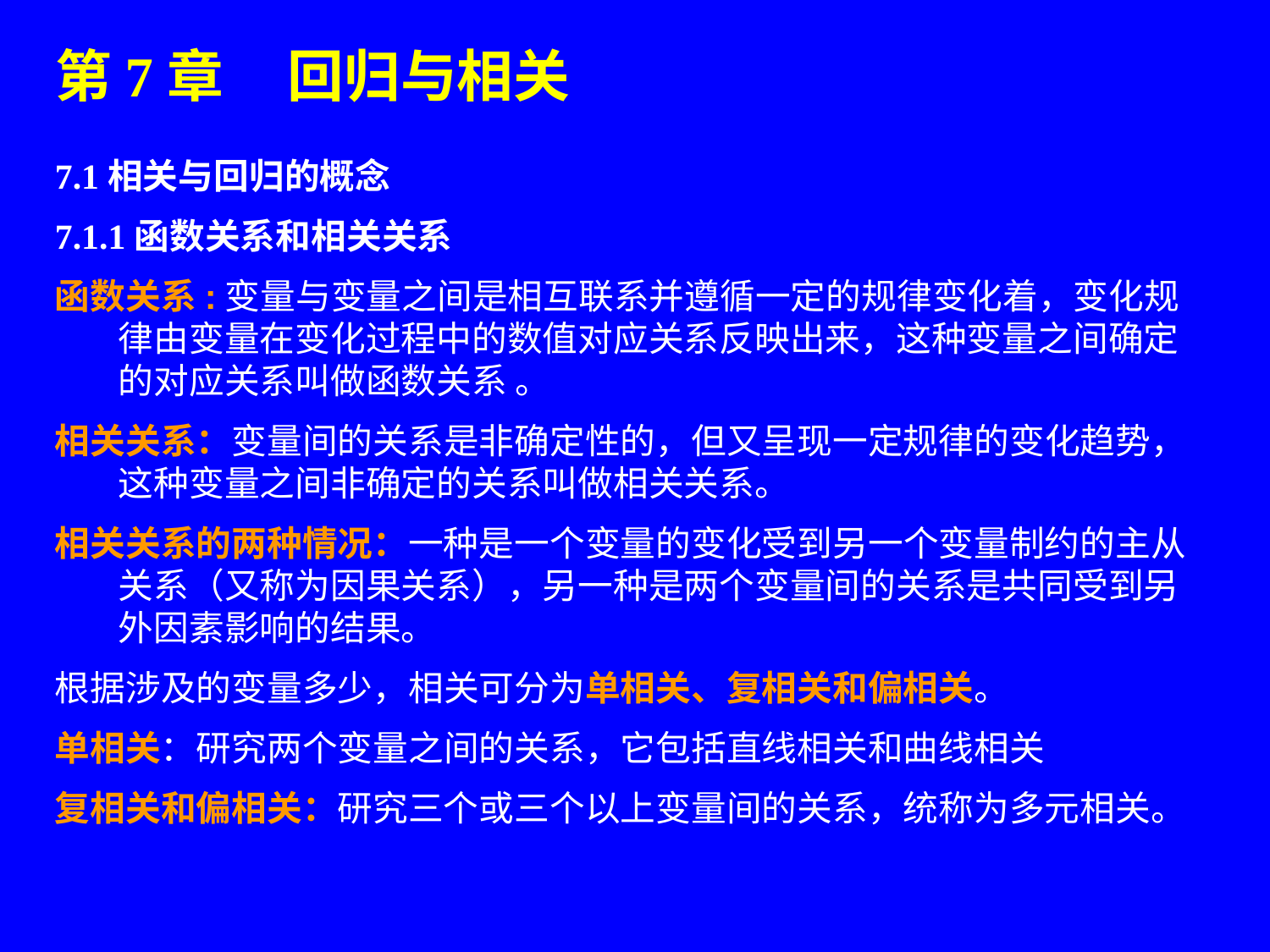

# 第7章     回归与相关
7.1相关与回归的概念
7.1.1函数关系和相关关系
函数关系:变量与变量之间是相互联系并遵循一定的规律变化着，变化规律由变量在变化过程中的数值对应关系反映出来，这种变量之间确定的对应关系叫做函数关系 。
相关关系：变量间的关系是非确定性的，但又呈现一定规律的变化趋势，这种变量之间非确定的关系叫做相关关系。
相关关系的两种情况：一种是一个变量的变化受到另一个变量制约的主从关系（又称为因果关系），另一种是两个变量间的关系是共同受到另外因素影响的结果。
根据涉及的变量多少，相关可分为单相关、复相关和偏相关。
单相关：研究两个变量之间的关系，它包括直线相关和曲线相关
复相关和偏相关：研究三个或三个以上变量间的关系，统称为多元相关。